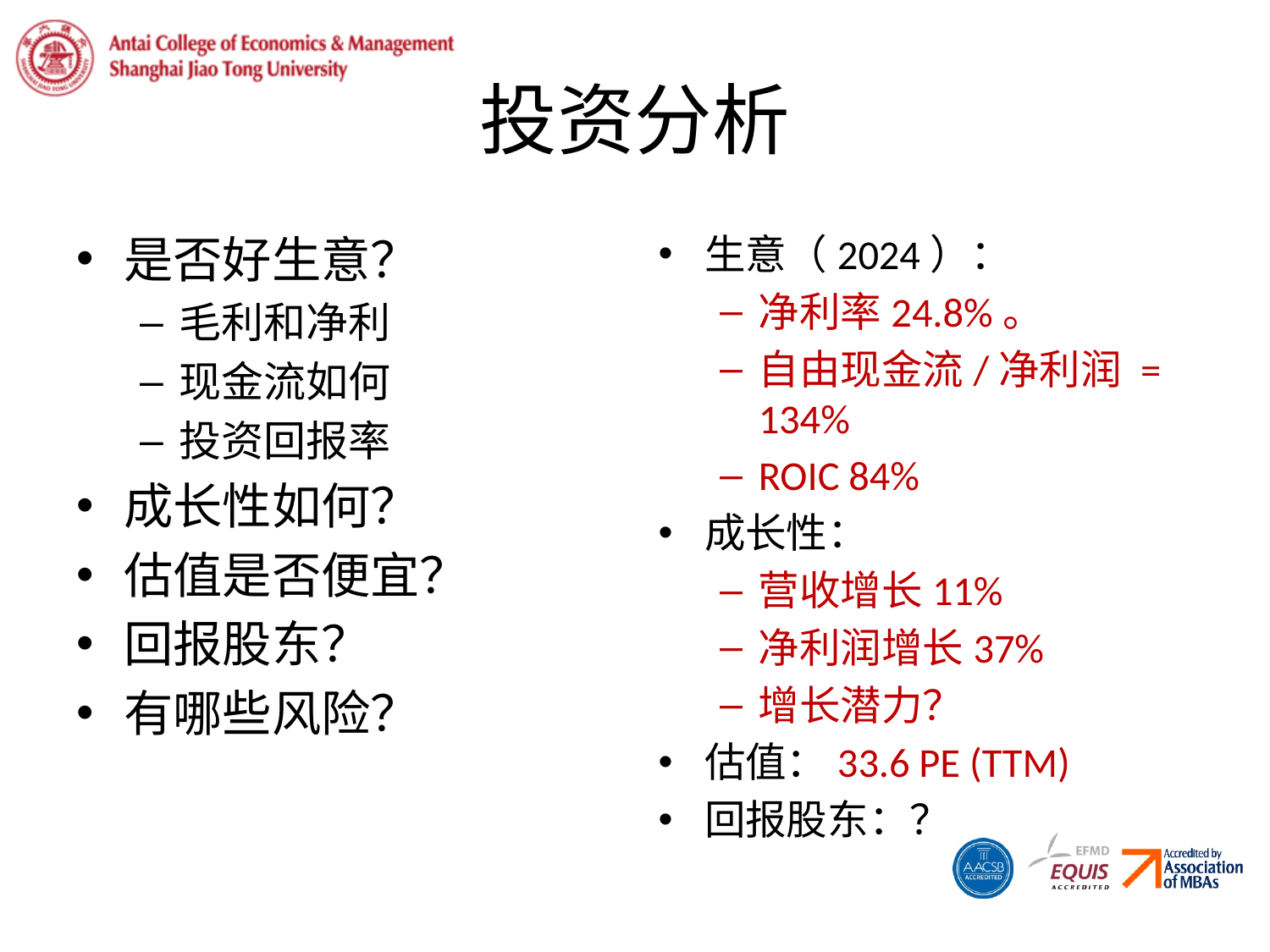

# 投资分析
是否好生意？
毛利和净利
现金流如何
投资回报率
成长性如何？
估值是否便宜？
回报股东？
有哪些风险？

生意（2024）：
净利率24.8%。
自由现金流/净利润 = 134%
ROIC 84%
成长性：
营收增长11%
净利润增长37%
增长潜力？
估值：33.6 PE (TTM)
回报股东：？